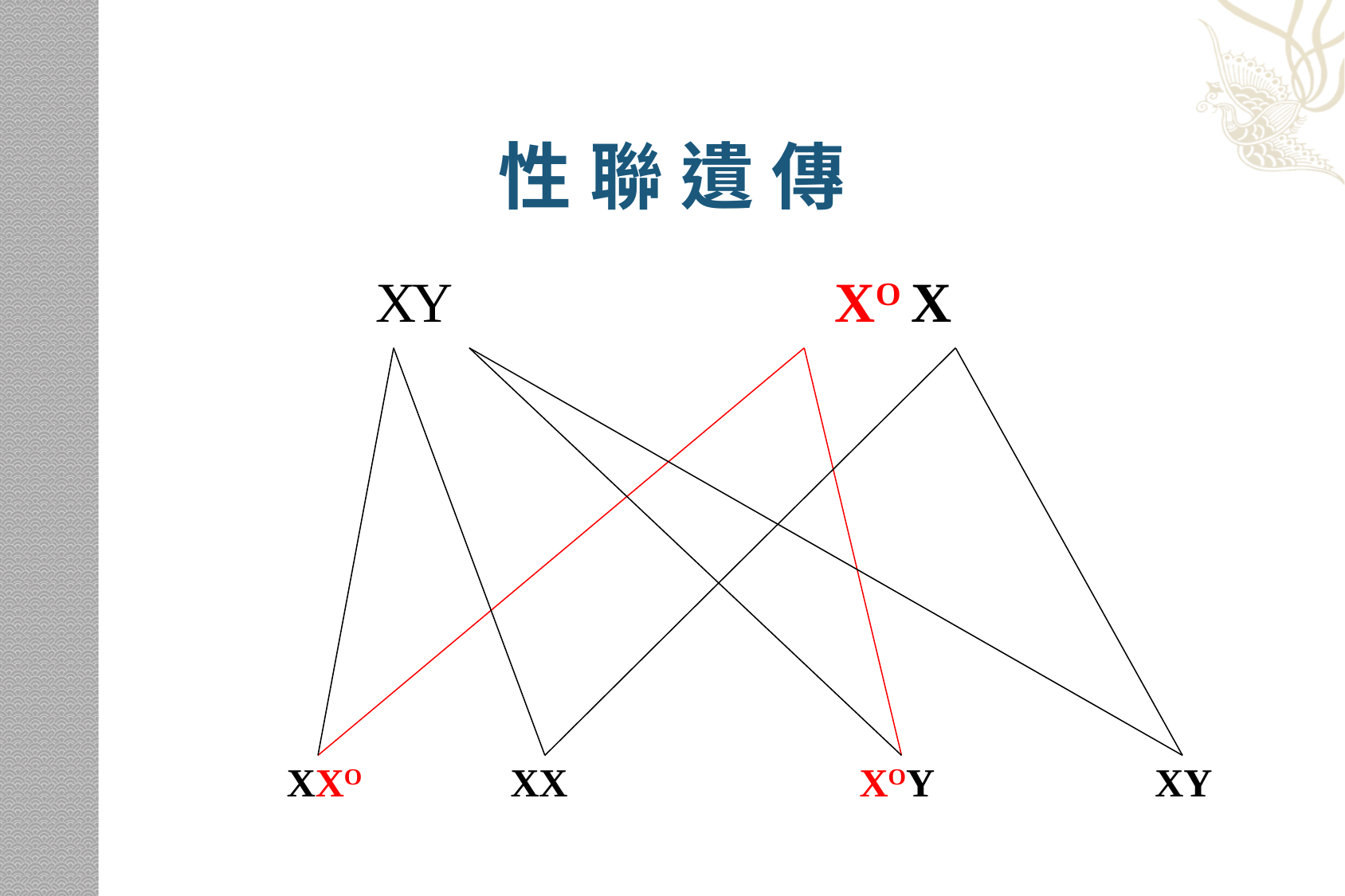

# 性 聯 遺 傳
X
XO
Y
X

XXO
XX
XOY
XY